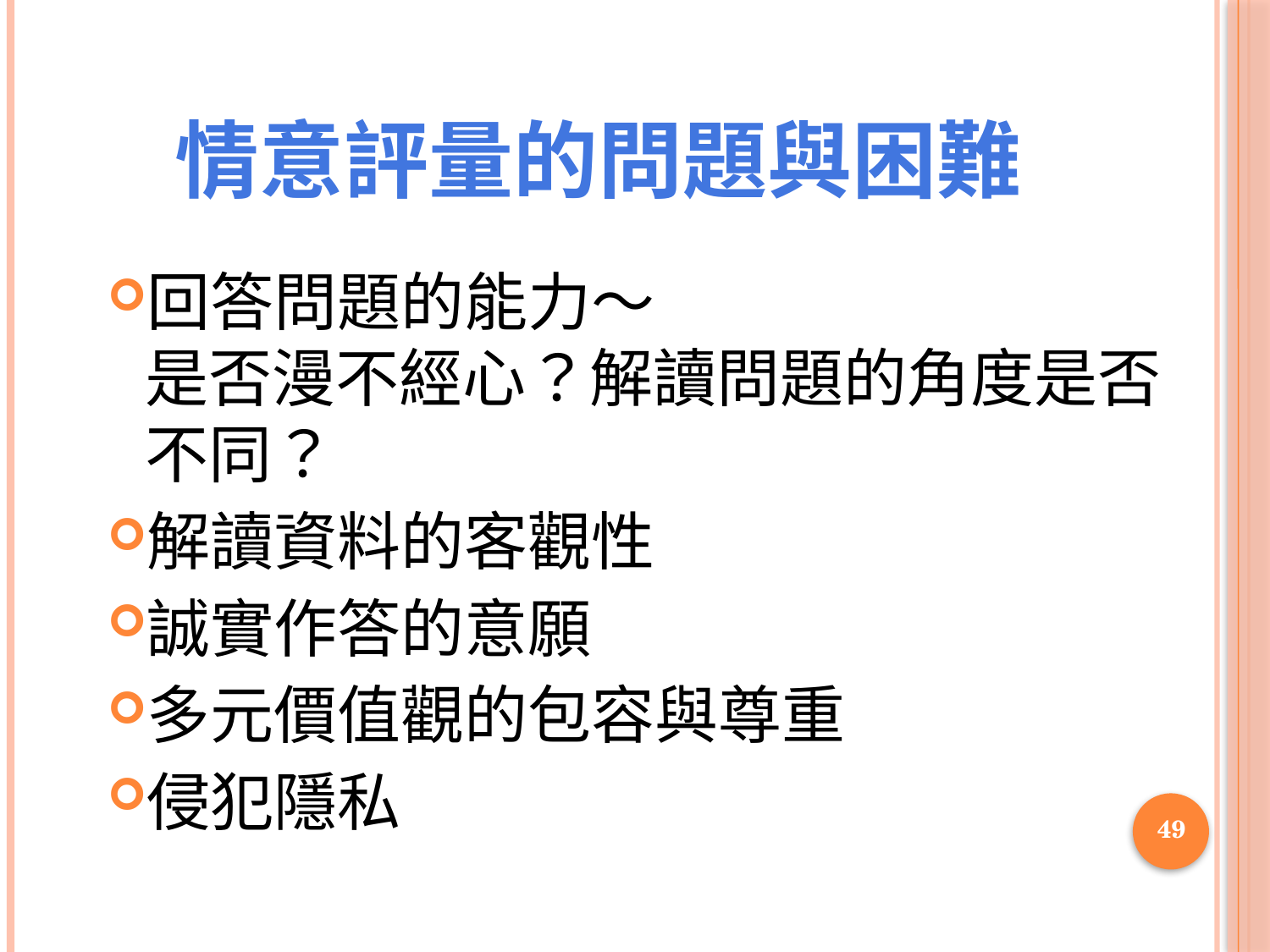

# 情意評量的問題與困難
回答問題的能力～
是否漫不經心？解讀問題的角度是否不同？
解讀資料的客觀性
誠實作答的意願
多元價值觀的包容與尊重
侵犯隱私
49